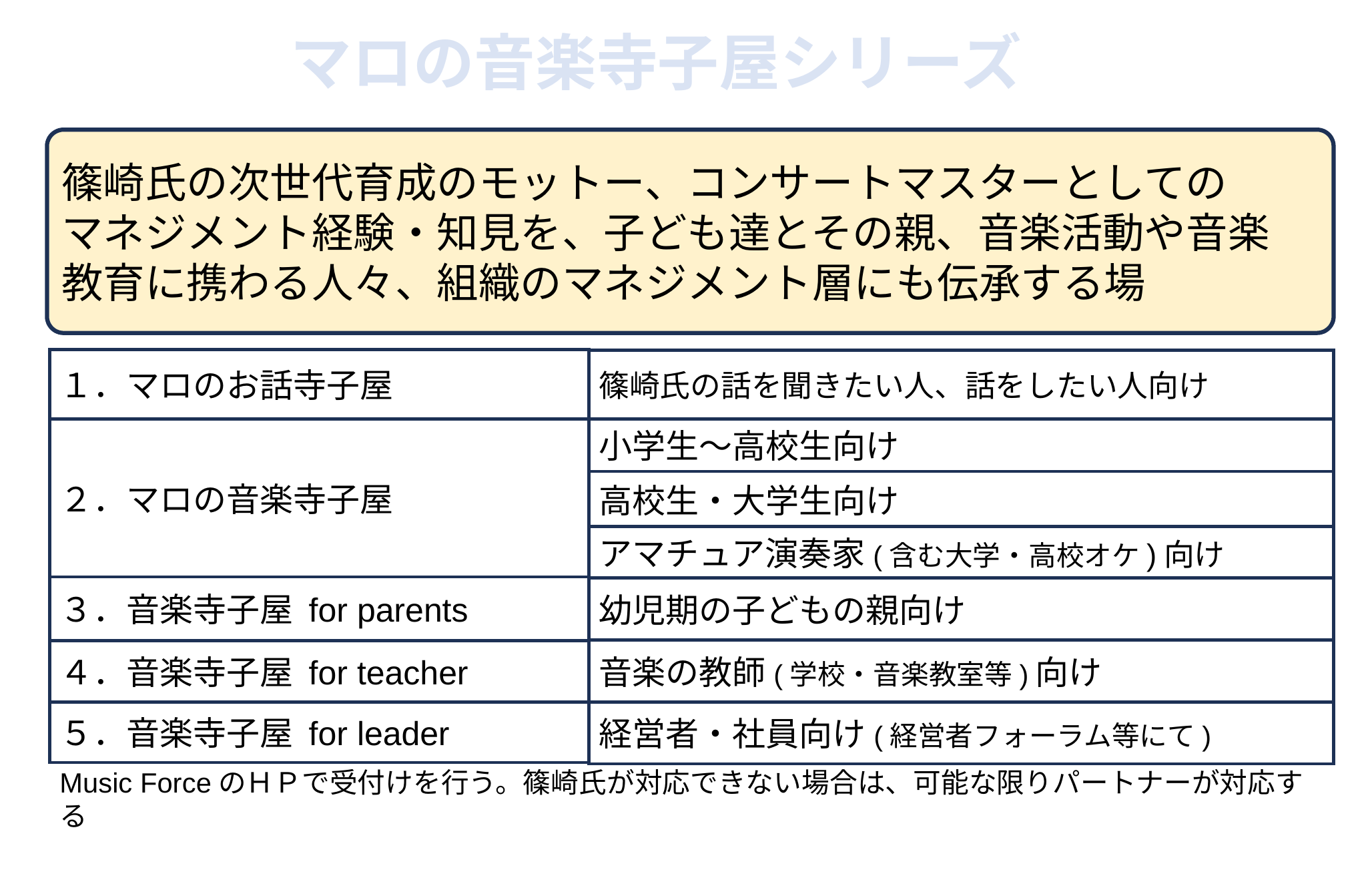

マロの音楽寺子屋シリーズ
篠崎氏の次世代育成のモットー、コンサートマスターとしての
マネジメント経験・知見を、子ども達とその親、音楽活動や音楽
教育に携わる人々、組織のマネジメント層にも伝承する場
１．マロのお話寺子屋
篠崎氏の話を聞きたい人、話をしたい人向け
小学生～高校生向け
２．マロの音楽寺子屋
高校生・大学生向け
アマチュア演奏家(含む大学・高校オケ)向け
３．音楽寺子屋 for parents
幼児期の子どもの親向け
４．音楽寺子屋 for teacher
音楽の教師(学校・音楽教室等)向け
５．音楽寺子屋 for leader
経営者・社員向け(経営者フォーラム等にて)
Music ForceのＨＰで受付けを行う。篠崎氏が対応できない場合は、可能な限りパートナーが対応する